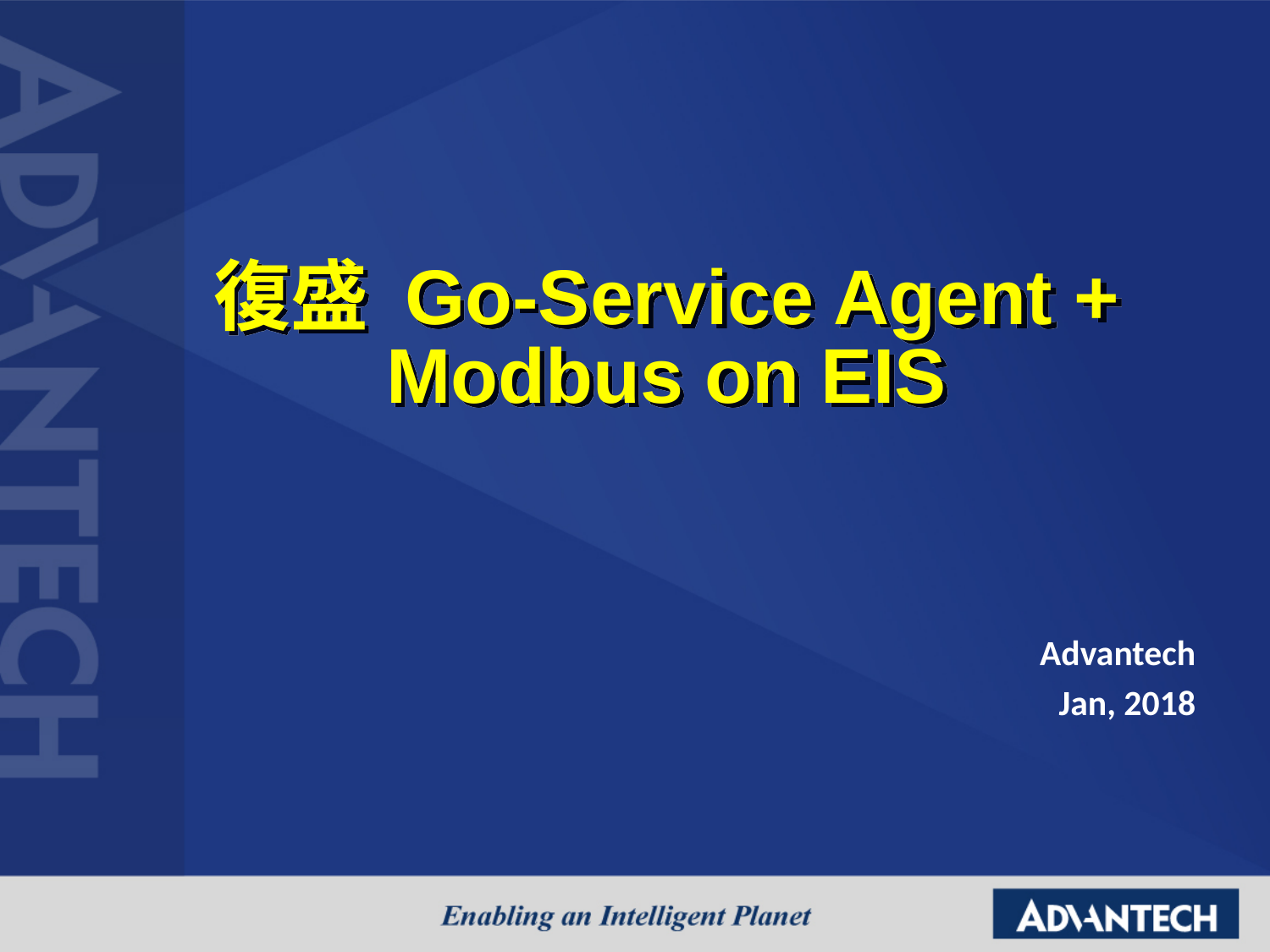

# 復盛 Go-Service Agent + Modbus on EIS
Advantech
Jan, 2018